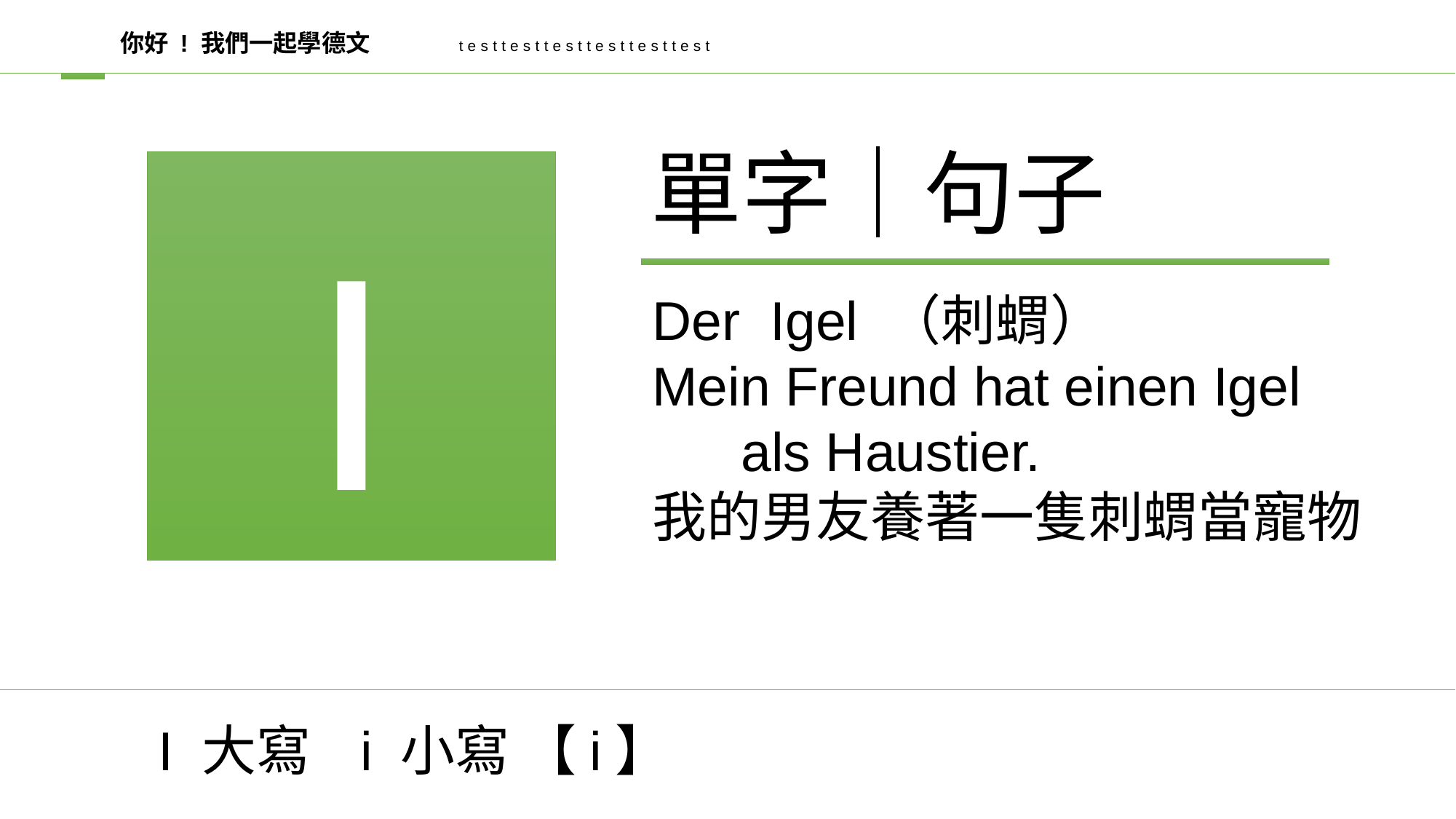

你好 ! 我們一起學德文
testtesttesttesttesttest

單字│句子

I

Der  Igel （刺蝟）
Mein Freund hat einen Igel als Haustier.
我的男友養著一隻刺蝟當寵物

I 大寫   i 小寫 【i】